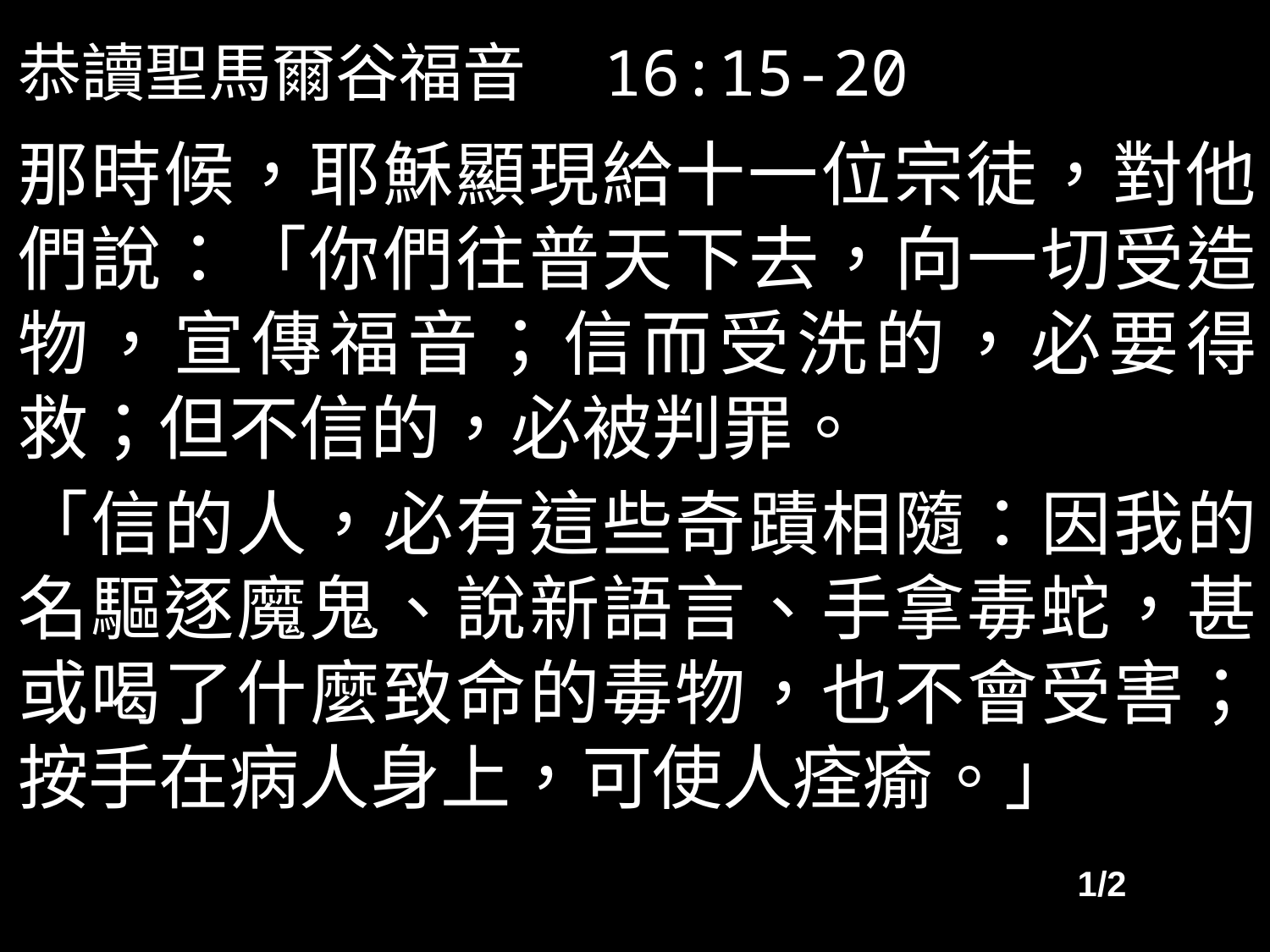

恭讀聖馬爾谷福音　16:15-20
那時候，耶穌顯現給十一位宗徒，對他們說：「你們往普天下去，向一切受造物，宣傳福音；信而受洗的，必要得救；但不信的，必被判罪。
「信的人，必有這些奇蹟相隨：因我的名驅逐魔鬼、說新語言、手拿毒蛇，甚或喝了什麼致命的毒物，也不會受害；按手在病人身上，可使人痊瘉。」

1/2